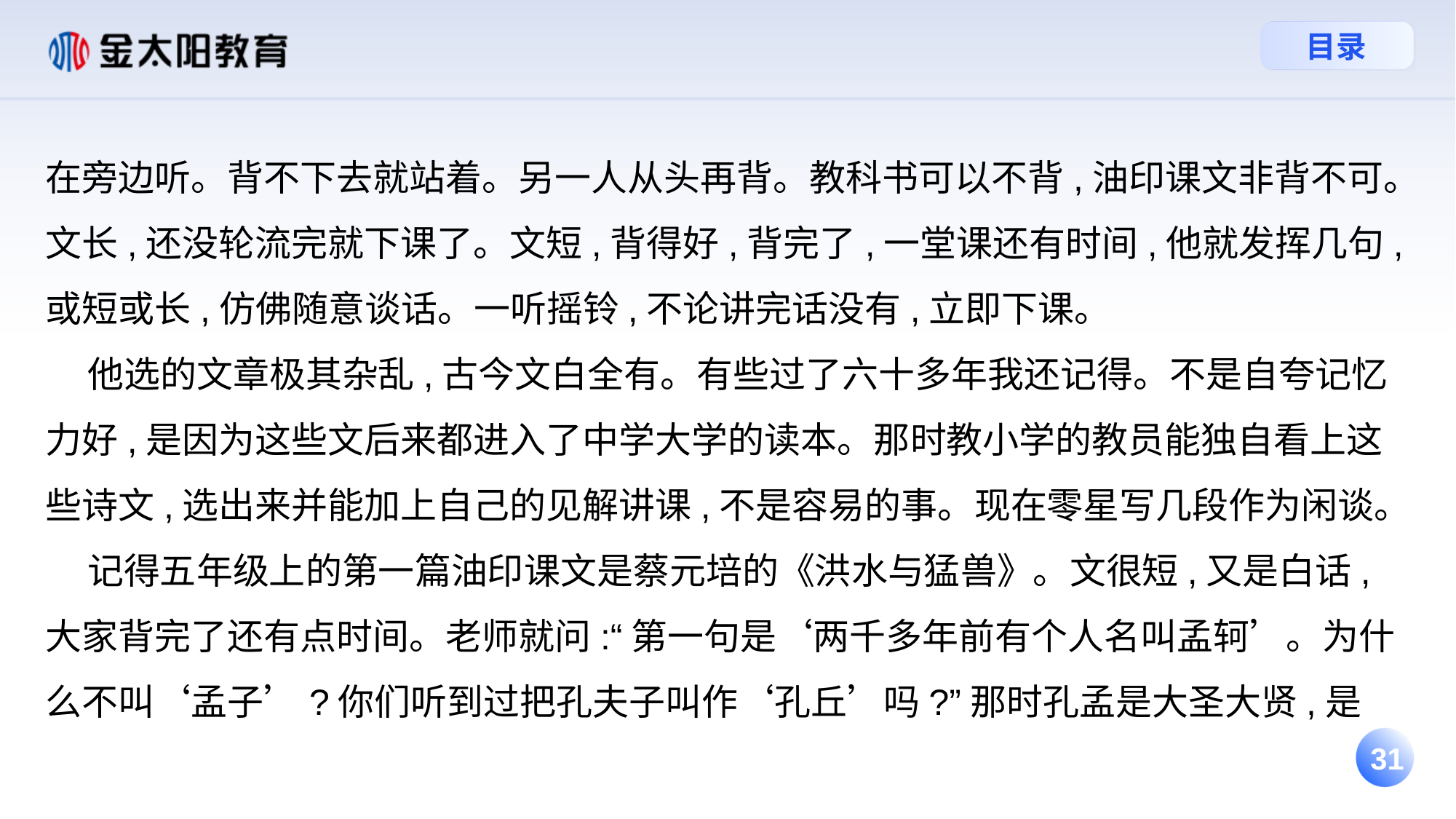

在旁边听。背不下去就站着。另一人从头再背。教科书可以不背,油印课文非背不可。文长,还没轮流完就下课了。文短,背得好,背完了,一堂课还有时间,他就发挥几句,或短或长,仿佛随意谈话。一听摇铃,不论讲完话没有,立即下课。
    他选的文章极其杂乱,古今文白全有。有些过了六十多年我还记得。不是自夸记忆力好,是因为这些文后来都进入了中学大学的读本。那时教小学的教员能独自看上这些诗文,选出来并能加上自己的见解讲课,不是容易的事。现在零星写几段作为闲谈。
    记得五年级上的第一篇油印课文是蔡元培的《洪水与猛兽》。文很短,又是白话,大家背完了还有点时间。老师就问:“第一句是‘两千多年前有个人名叫孟轲’。为什么不叫‘孟子’?你们听到过把孔夫子叫作‘孔丘’吗?”那时孔孟是大圣大贤,是